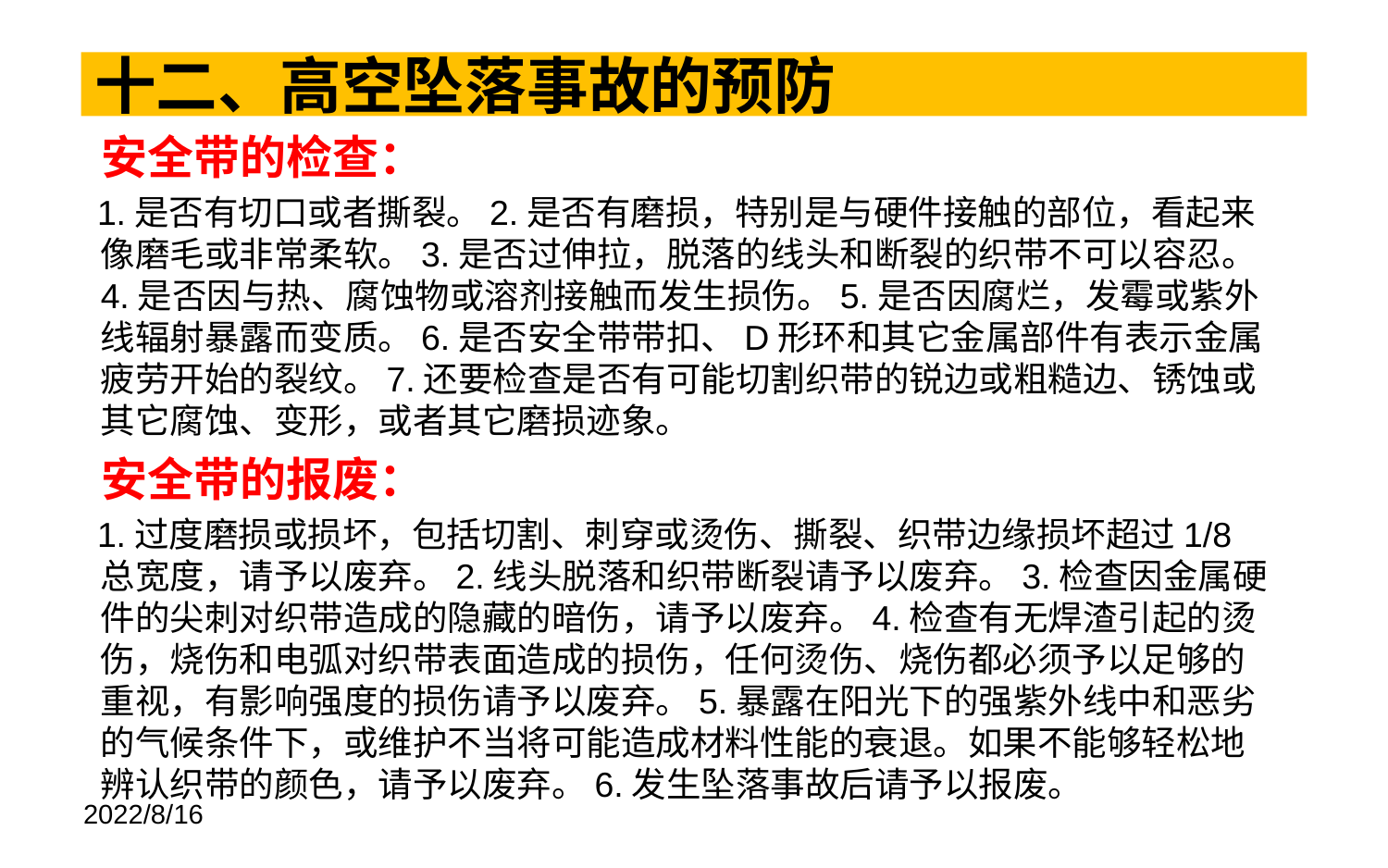

十二、高空坠落事故的预防
    安全带的检查：
     1.是否有切口或者撕裂。2.是否有磨损，特别是与硬件接触的部位，看起来像磨毛或非常柔软。3.是否过伸拉，脱落的线头和断裂的织带不可以容忍。4.是否因与热、腐蚀物或溶剂接触而发生损伤。5.是否因腐烂，发霉或紫外线辐射暴露而变质。6.是否安全带带扣、D形环和其它金属部件有表示金属疲劳开始的裂纹。7.还要检查是否有可能切割织带的锐边或粗糙边、锈蚀或其它腐蚀、变形，或者其它磨损迹象。
    安全带的报废：
     1.过度磨损或损坏，包括切割、刺穿或烫伤、撕裂、织带边缘损坏超过1/8总宽度，请予以废弃。2.线头脱落和织带断裂请予以废弃。3.检查因金属硬件的尖刺对织带造成的隐藏的暗伤，请予以废弃。4.检查有无焊渣引起的烫伤，烧伤和电弧对织带表面造成的损伤，任何烫伤、烧伤都必须予以足够的重视，有影响强度的损伤请予以废弃。5.暴露在阳光下的强紫外线中和恶劣的气候条件下，或维护不当将可能造成材料性能的衰退。如果不能够轻松地辨认织带的颜色，请予以废弃。6.发生坠落事故后请予以报废。
2022/8/16